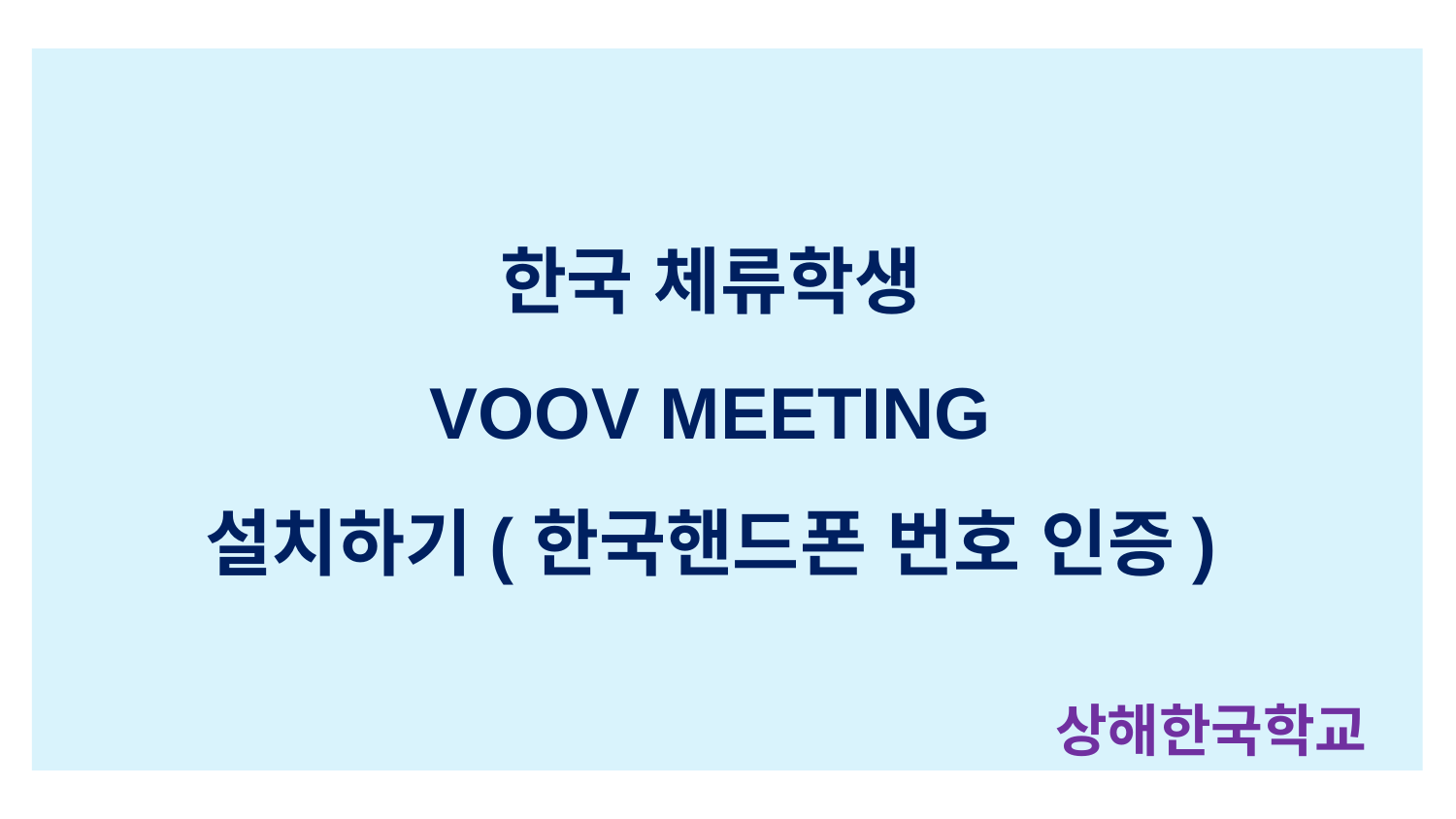

#
한국 체류학생
VOOV MEETING
설치하기(한국핸드폰 번호 인증)
상해한국학교